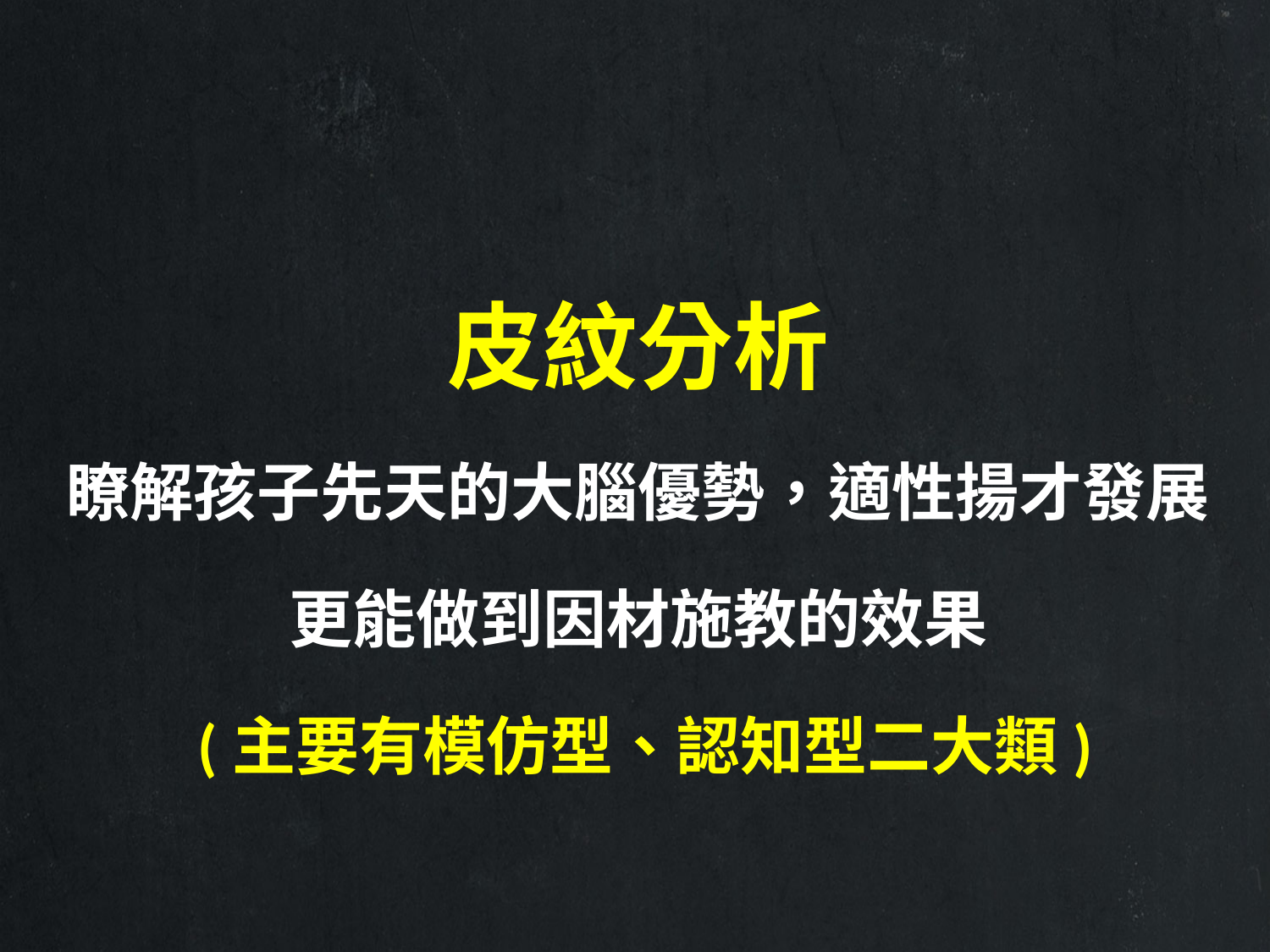

皮紋分析
瞭解孩子先天的大腦優勢，適性揚才發展
更能做到因材施教的效果
 (主要有模仿型、認知型二大類)